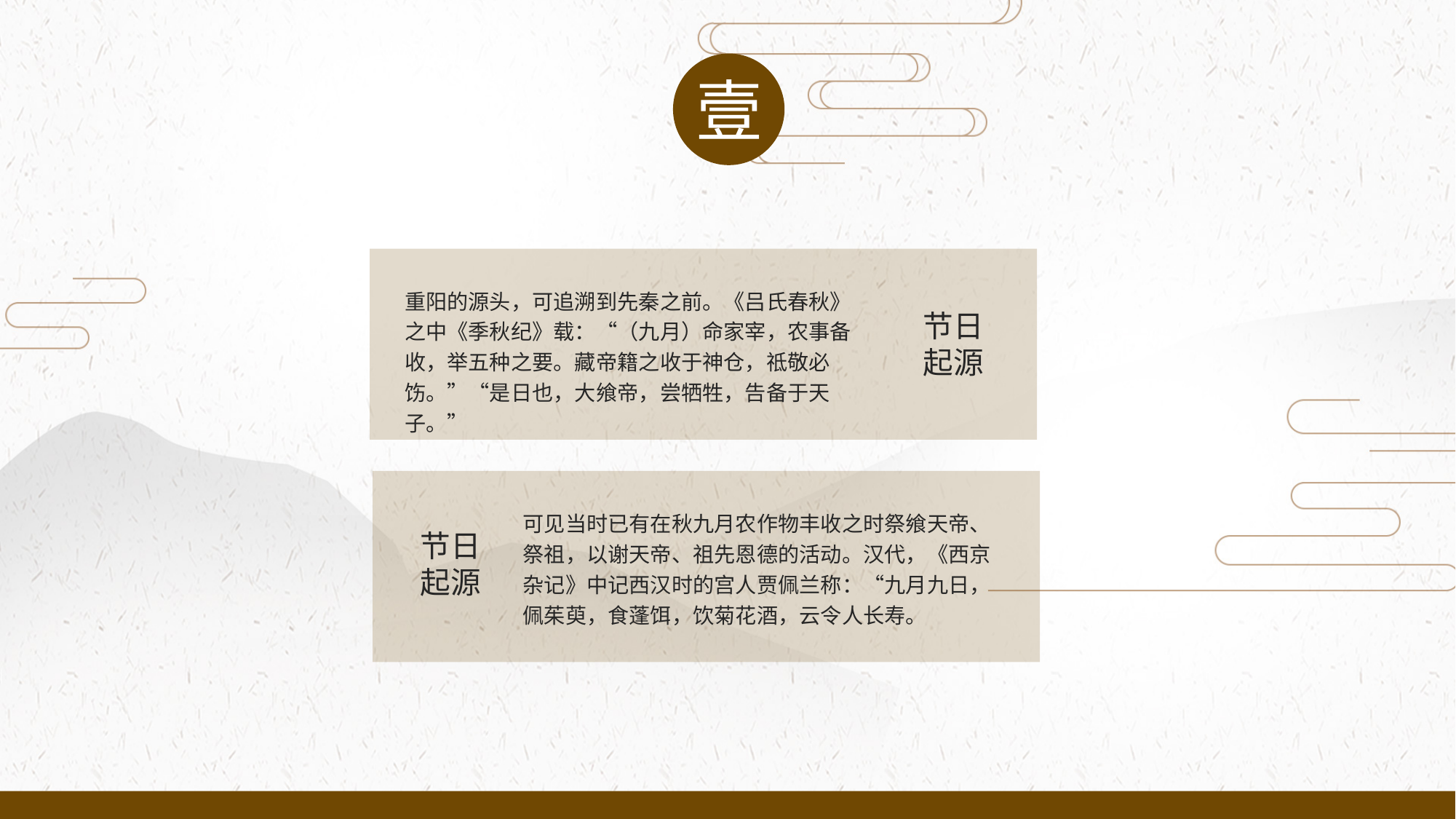

壹

重阳的源头，可追溯到先秦之前。《吕氏春秋》之中《季秋纪》载：“（九月）命家宰，农事备收，举五种之要。藏帝籍之收于神仓，祗敬必饬。”“是日也，大飨帝，尝牺牲，告备于天子。”
节日起源

可见当时已有在秋九月农作物丰收之时祭飨天帝、祭祖，以谢天帝、祖先恩德的活动。汉代，《西京杂记》中记西汉时的宫人贾佩兰称：“九月九日，佩茱萸，食蓬饵，饮菊花酒，云令人长寿。
节日起源